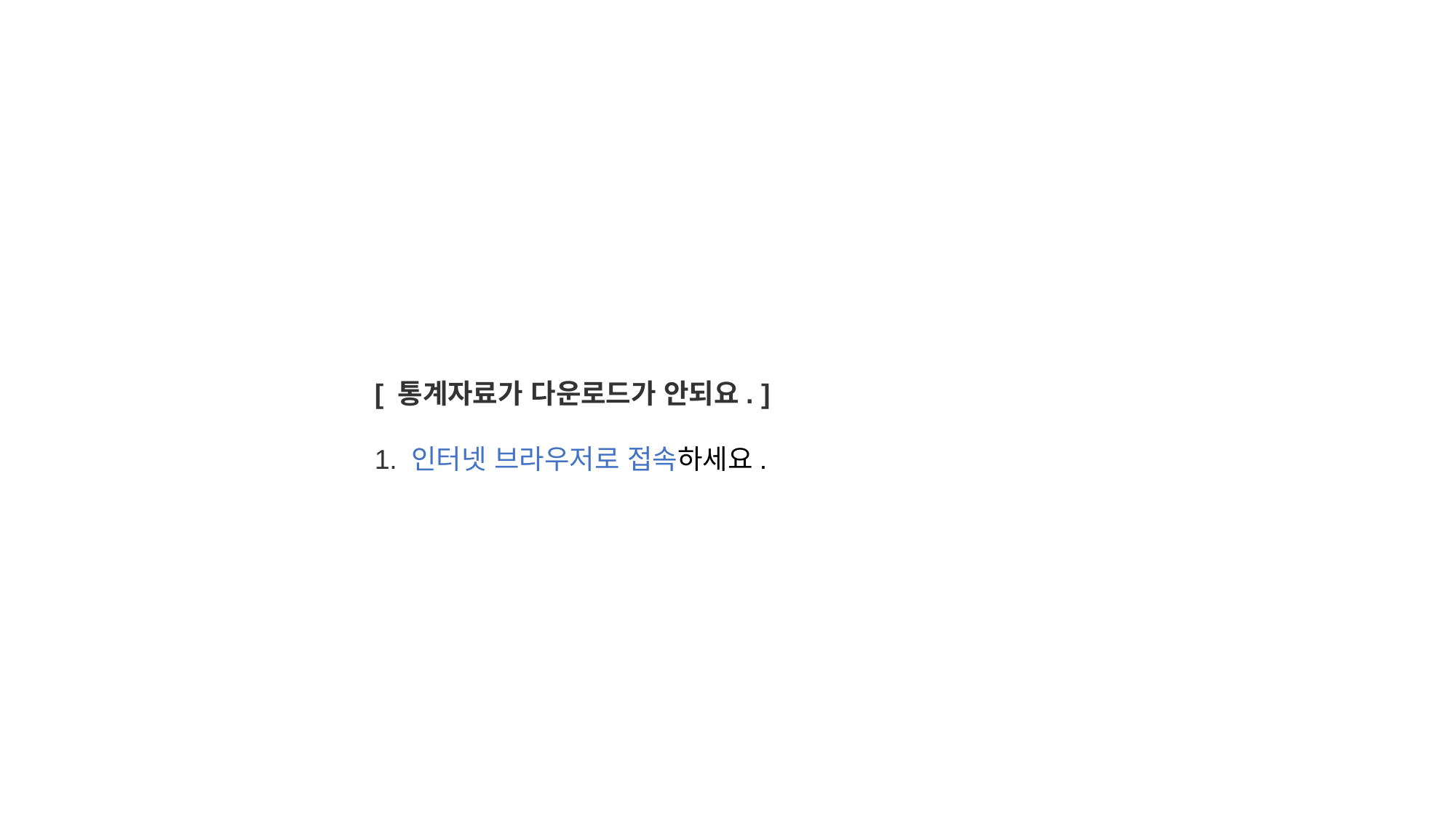

[ 통계자료가 다운로드가 안되요. ]
1. 인터넷 브라우저로 접속하세요.